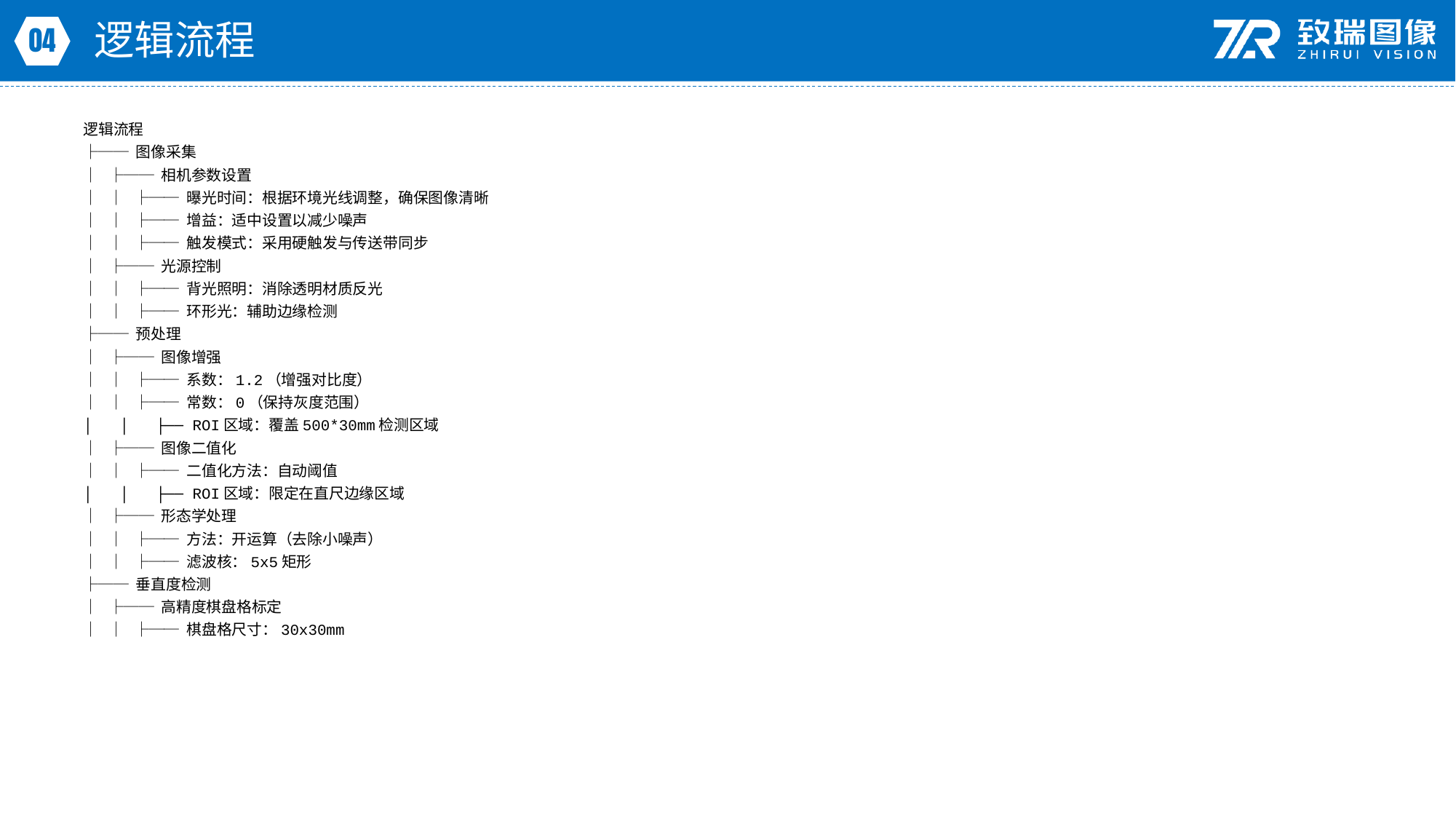

逻辑流程
04

逻辑流程
├── 图像采集
│   ├── 相机参数设置
│   │   ├── 曝光时间：根据环境光线调整，确保图像清晰
│   │   ├── 增益：适中设置以减少噪声
│   │   ├── 触发模式：采用硬触发与传送带同步
│   ├── 光源控制
│   │   ├── 背光照明：消除透明材质反光
│   │   ├── 环形光：辅助边缘检测
├── 预处理
│   ├── 图像增强
│   │   ├── 系数：1.2（增强对比度）
│   │   ├── 常数：0（保持灰度范围）
│   │   ├── ROI区域：覆盖500*30mm检测区域
│   ├── 图像二值化
│   │   ├── 二值化方法：自动阈值
│   │   ├── ROI区域：限定在直尺边缘区域
│   ├── 形态学处理
│   │   ├── 方法：开运算（去除小噪声）
│   │   ├── 滤波核：5x5矩形
├── 垂直度检测
│   ├── 高精度棋盘格标定
│   │   ├── 棋盘格尺寸：30x30mm